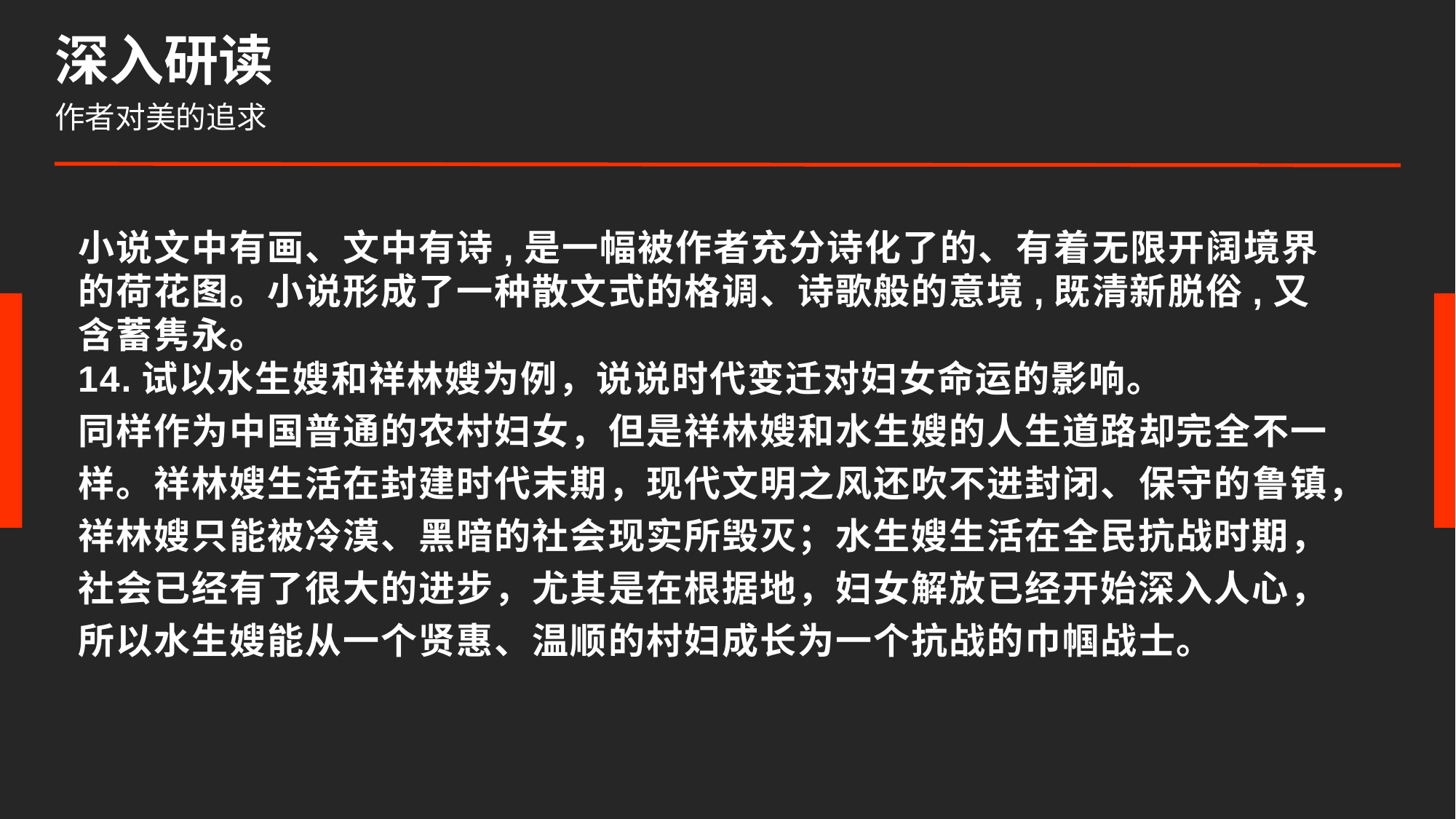

深入研读
作者对美的追求
小说文中有画、文中有诗,是一幅被作者充分诗化了的、有着无限开阔境界的荷花图。小说形成了一种散文式的格调、诗歌般的意境,既清新脱俗,又含蓄隽永。
14.试以水生嫂和祥林嫂为例，说说时代变迁对妇女命运的影响。
同样作为中国普通的农村妇女，但是祥林嫂和水生嫂的人生道路却完全不一样。祥林嫂生活在封建时代末期，现代文明之风还吹不进封闭、保守的鲁镇，祥林嫂只能被冷漠、黑暗的社会现实所毁灭；水生嫂生活在全民抗战时期，社会已经有了很大的进步，尤其是在根据地，妇女解放已经开始深入人心，所以水生嫂能从一个贤惠、温顺的村妇成长为一个抗战的巾帼战士。